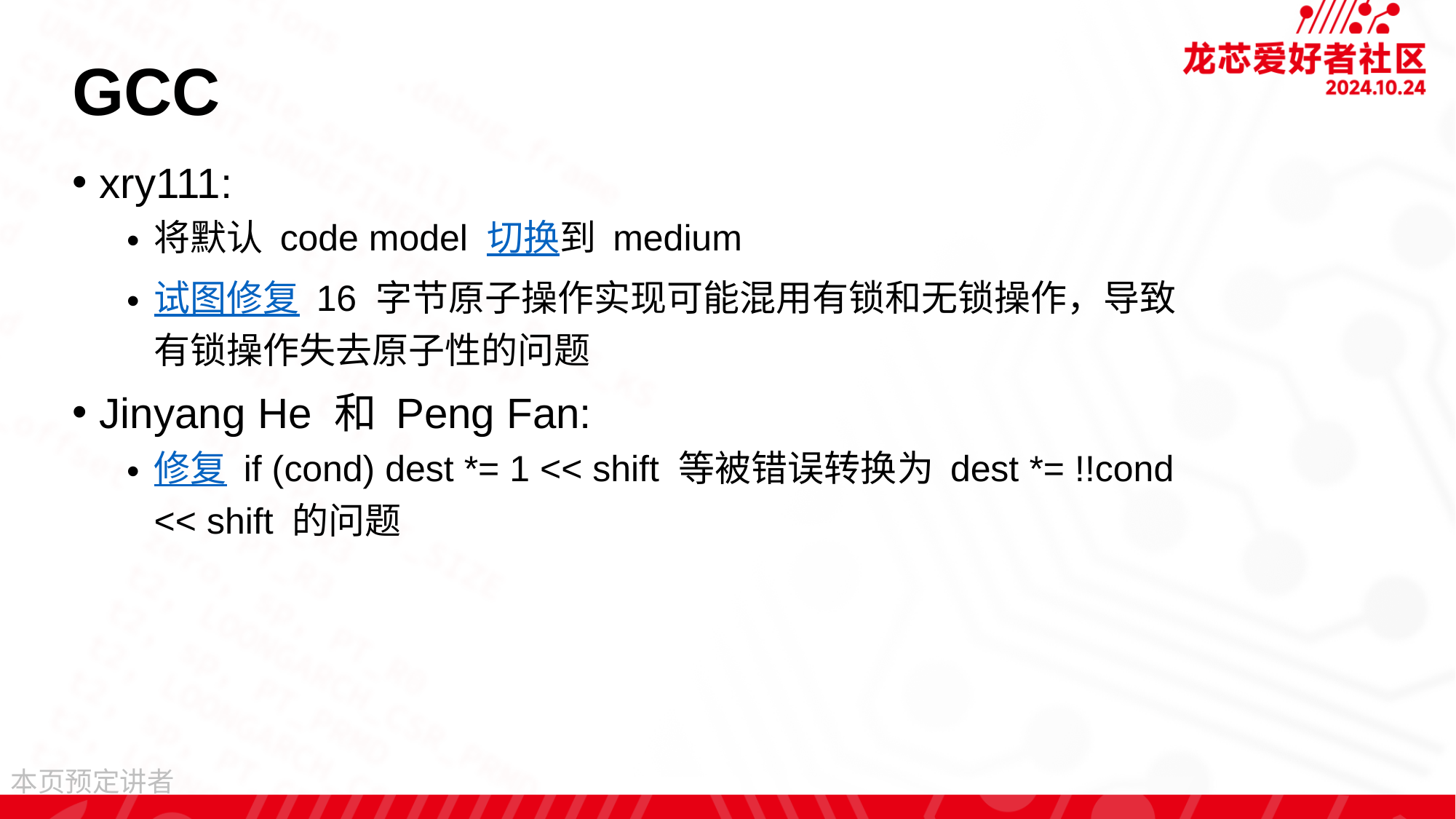

# GCC
xry111:
将默认 code model 切换到 medium
试图修复 16 字节原子操作实现可能混用有锁和无锁操作，导致有锁操作失去原子性的问题
Jinyang He 和 Peng Fan:
修复 if (cond) dest *= 1 << shift 等被错误转换为 dest *= !!cond << shift 的问题